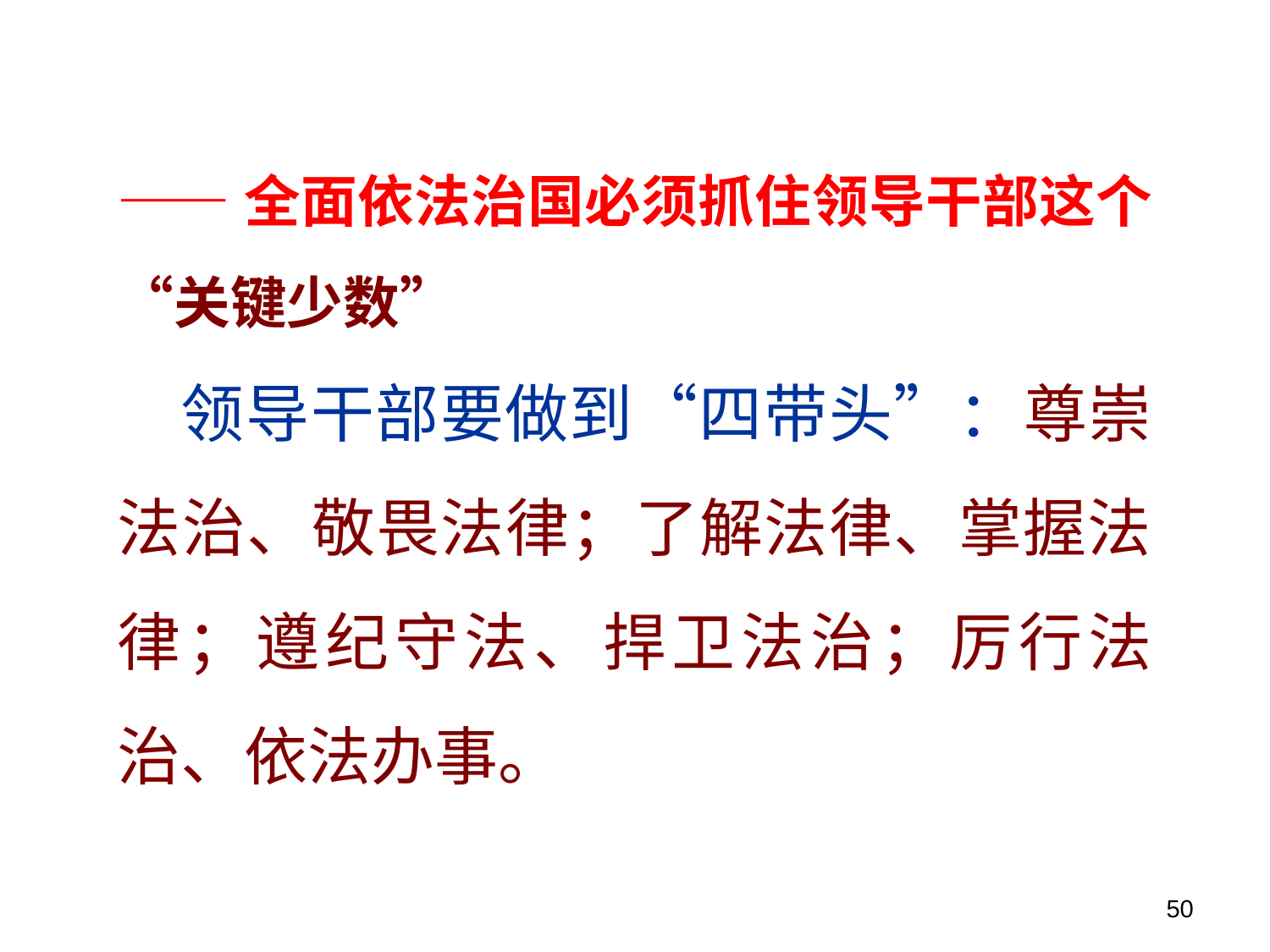

——全面依法治国必须抓住领导干部这个“关键少数”
    领导干部要做到“四带头”：尊崇法治、敬畏法律；了解法律、掌握法律；遵纪守法、捍卫法治；厉行法治、依法办事。

50